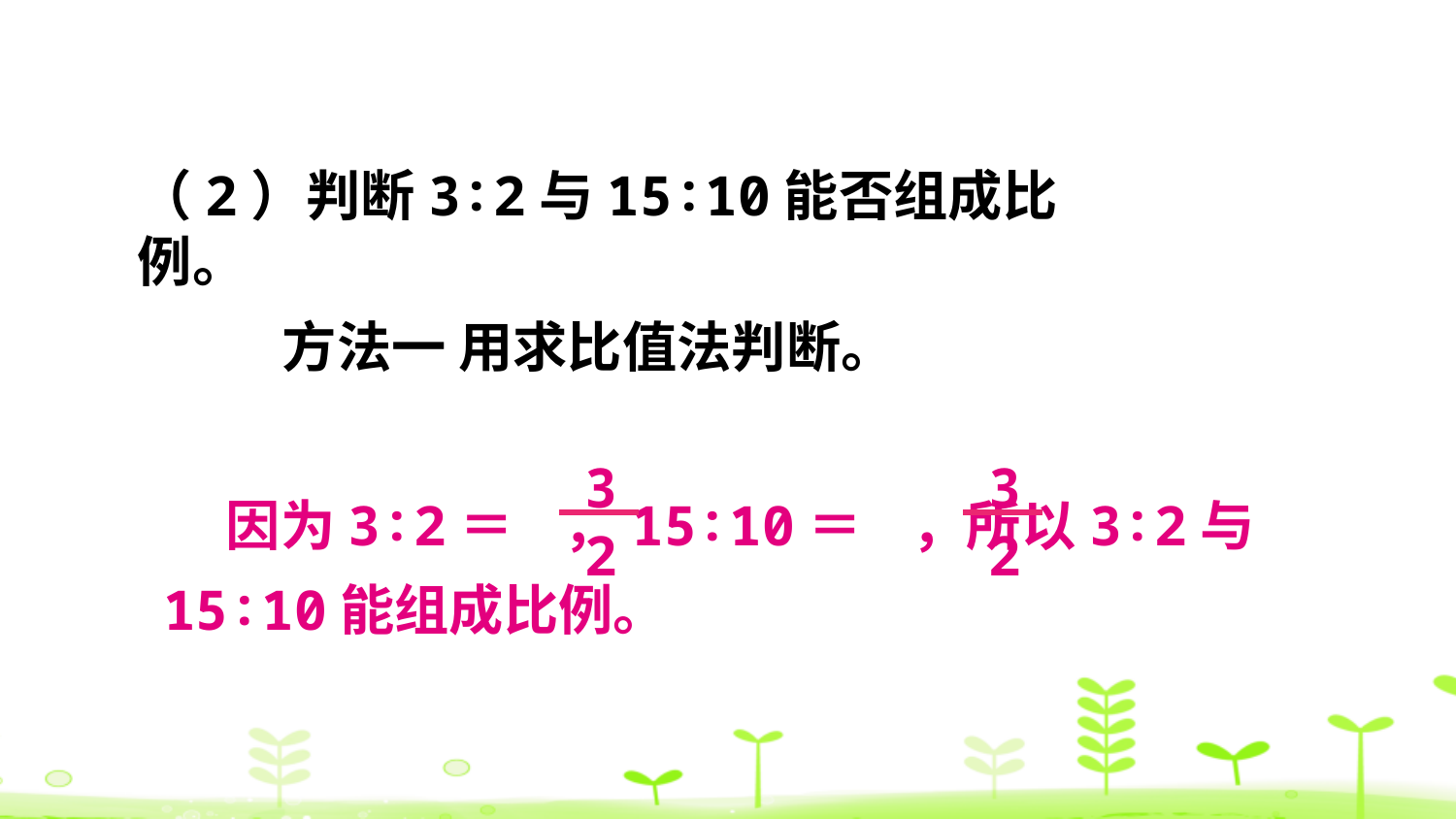

（2）判断3∶2与15∶10能否组成比例。
方法一 用求比值法判断。
3
2
3
2
    因为3∶2＝    ，15∶10＝    ，所以3∶2与15∶10能组成比例。